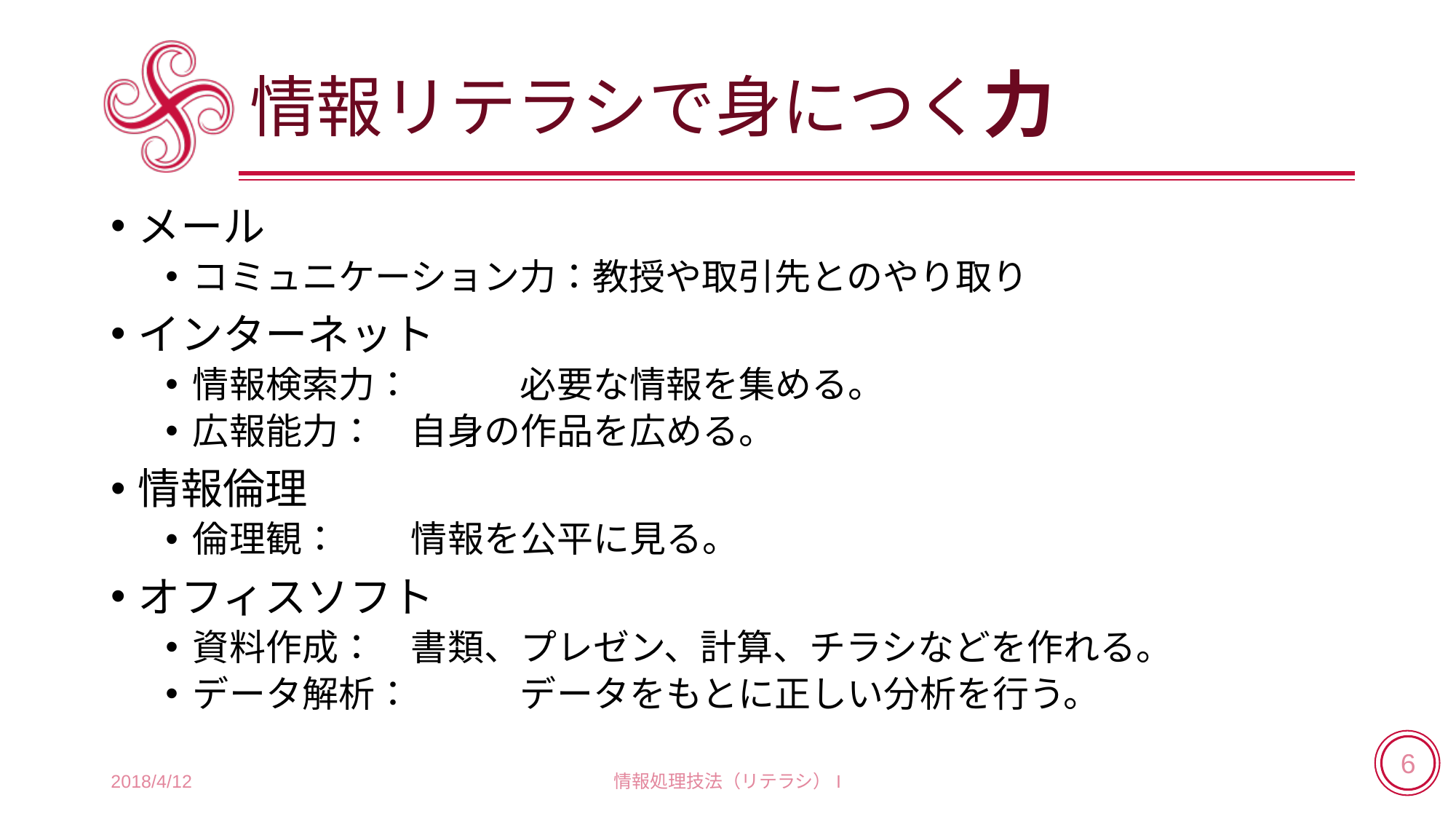

# 情報リテラシで身につく力
メール
コミュニケーション力：教授や取引先とのやり取り
インターネット
情報検索力：	必要な情報を集める。
広報能力：	自身の作品を広める。
情報倫理
倫理観：	情報を公平に見る。
オフィスソフト
資料作成：	書類、プレゼン、計算、チラシなどを作れる。
データ解析：	データをもとに正しい分析を行う。
2018/4/12
情報処理技法（リテラシ）I